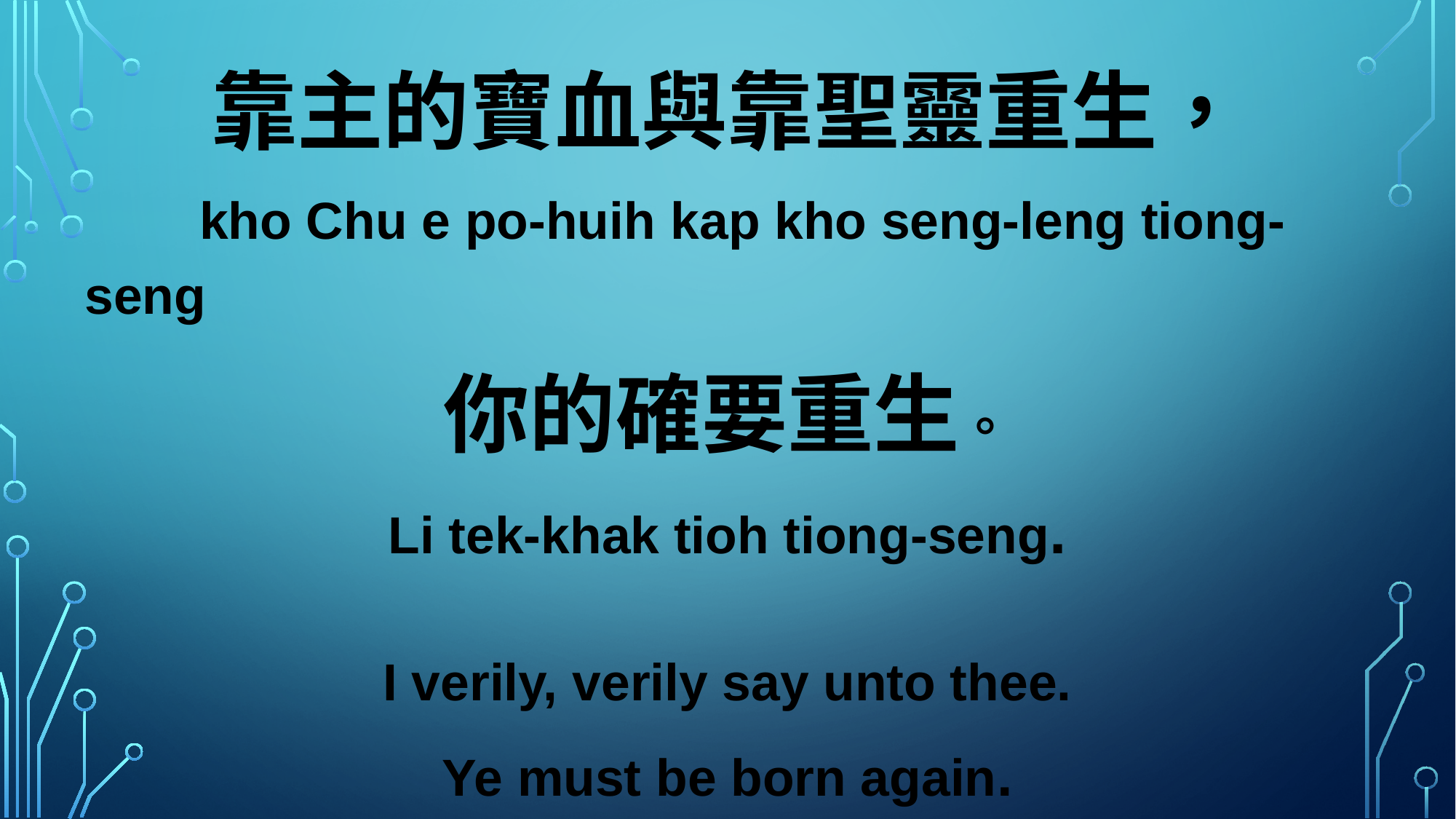

靠主的寶血與靠聖靈重生，
        kho Chu e po-huih kap kho seng-leng tiong-seng
你的確要重生。
Li tek-khak tioh tiong-seng.

I verily, verily say unto thee.
Ye must be born again.